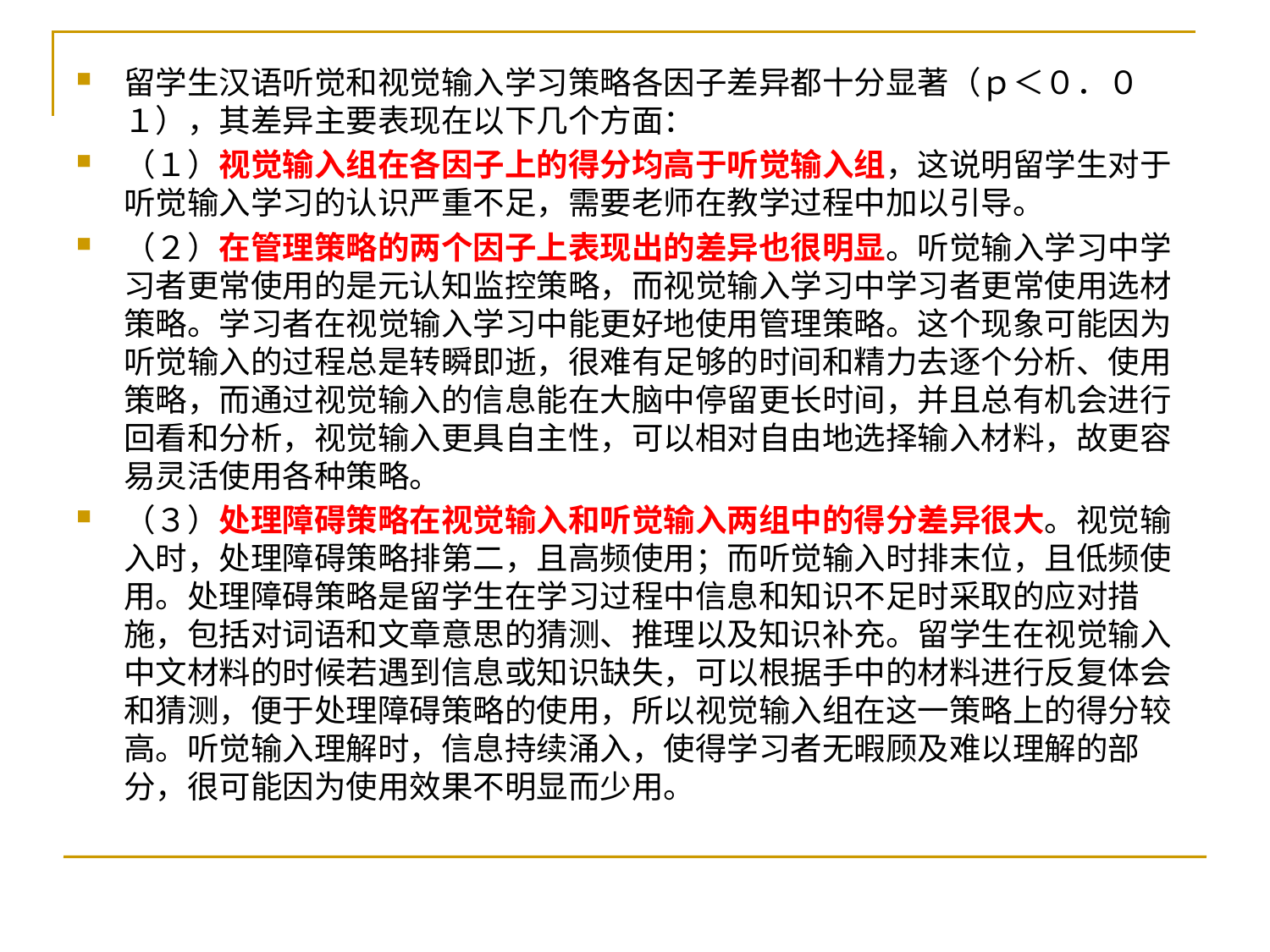

留学生汉语听觉和视觉输入学习策略各因子差异都十分显著（ｐ＜０．０１），其差异主要表现在以下几个方面：
（１）视觉输入组在各因子上的得分均高于听觉输入组，这说明留学生对于听觉输入学习的认识严重不足，需要老师在教学过程中加以引导。
（２）在管理策略的两个因子上表现出的差异也很明显。听觉输入学习中学习者更常使用的是元认知监控策略，而视觉输入学习中学习者更常使用选材策略。学习者在视觉输入学习中能更好地使用管理策略。这个现象可能因为听觉输入的过程总是转瞬即逝，很难有足够的时间和精力去逐个分析、使用策略，而通过视觉输入的信息能在大脑中停留更长时间，并且总有机会进行回看和分析，视觉输入更具自主性，可以相对自由地选择输入材料，故更容易灵活使用各种策略。
（３）处理障碍策略在视觉输入和听觉输入两组中的得分差异很大。视觉输入时，处理障碍策略排第二，且高频使用；而听觉输入时排末位，且低频使用。处理障碍策略是留学生在学习过程中信息和知识不足时采取的应对措施，包括对词语和文章意思的猜测、推理以及知识补充。留学生在视觉输入中文材料的时候若遇到信息或知识缺失，可以根据手中的材料进行反复体会和猜测，便于处理障碍策略的使用，所以视觉输入组在这一策略上的得分较高。听觉输入理解时，信息持续涌入，使得学习者无暇顾及难以理解的部分，很可能因为使用效果不明显而少用。